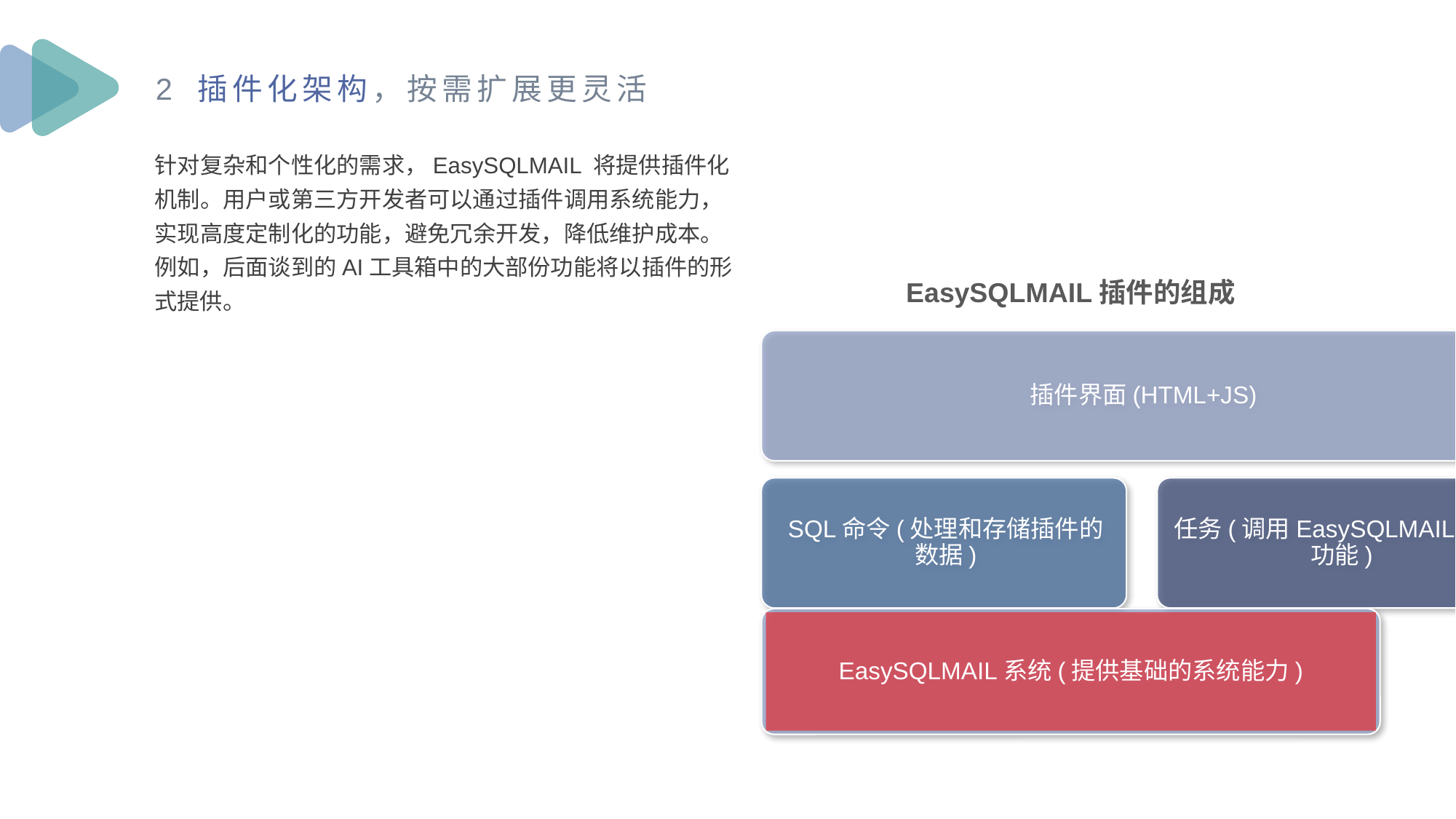

2 插件化架构，按需扩展更灵活
针对复杂和个性化的需求，EasySQLMAIL 将提供插件化机制。用户或第三方开发者可以通过插件调用系统能力，实现高度定制化的功能，避免冗余开发，降低维护成本。例如，后面谈到的AI工具箱中的大部份功能将以插件的形式提供。
EasySQLMAIL插件的组成
插件界面(HTML+JS)
SQL命令(处理和存储插件的数据)
任务(调用EasySQLMAIL系统功能)

EasySQLMAIL系统(提供基础的系统能力)